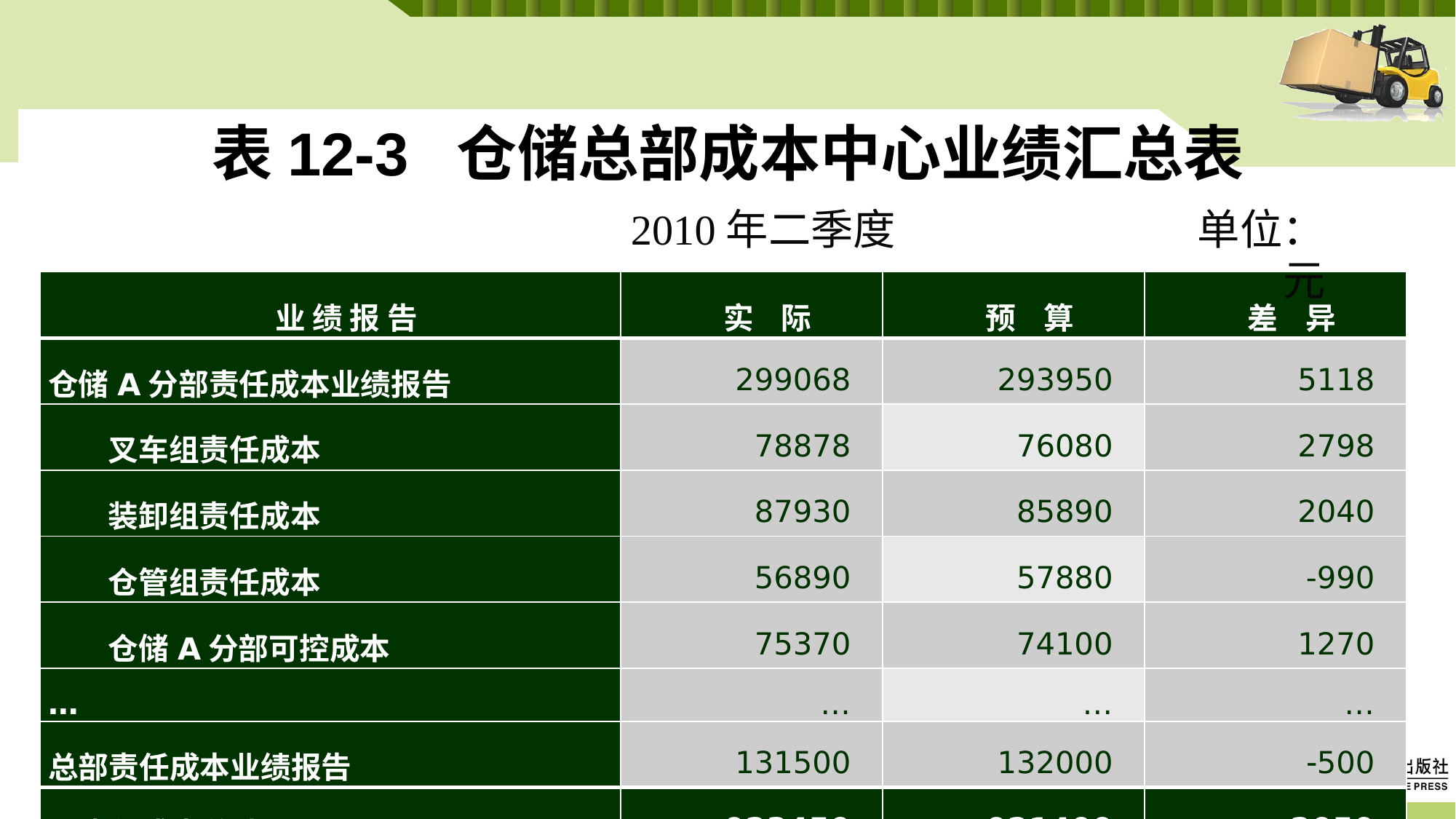

# 表12-3  仓储总部成本中心业绩汇总表
2010年二季度                                单位：元
| 业 绩 报 告 | 实 际 | 预 算 | 差 异 |
| --- | --- | --- | --- |
| 仓储A分部责任成本业绩报告 | 299068 | 293950 | 5118 |
| 叉车组责任成本 | 78878 | 76080 | 2798 |
| 装卸组责任成本 | 87930 | 85890 | 2040 |
| 仓管组责任成本 | 56890 | 57880 | -990 |
| 仓储A分部可控成本 | 75370 | 74100 | 1270 |
| … | … | … | … |
| 总部责任成本业绩报告 | 131500 | 132000 | −500 |
| 责任成本总计 | 923450 | 921400 | 2050 |